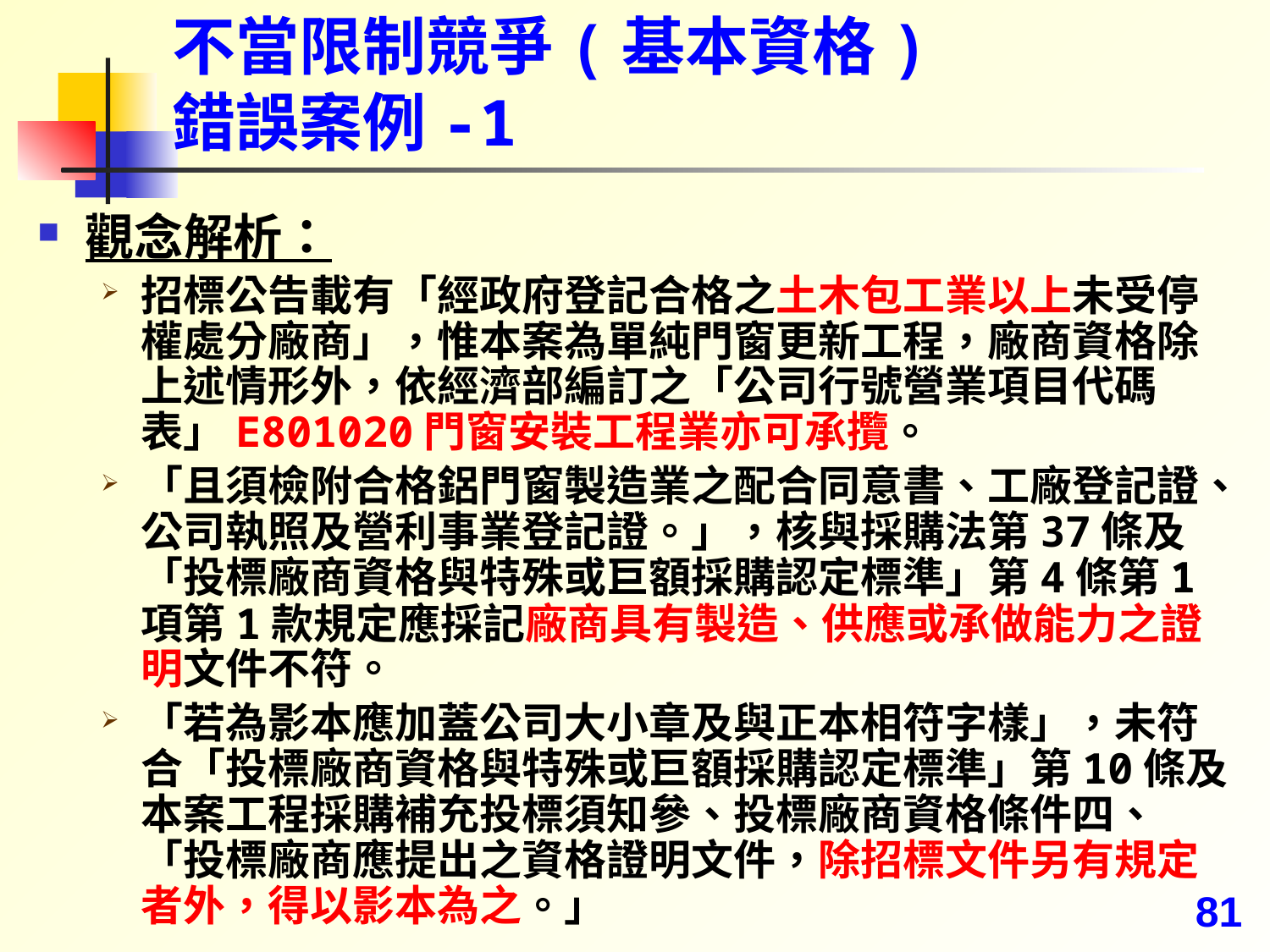

# 不當限制競爭(基本資格) 錯誤案例-1
觀念解析：
招標公告載有「經政府登記合格之土木包工業以上未受停權處分廠商」，惟本案為單純門窗更新工程，廠商資格除上述情形外，依經濟部編訂之「公司行號營業項目代碼表」E801020門窗安裝工程業亦可承攬。
「且須檢附合格鋁門窗製造業之配合同意書、工廠登記證、公司執照及營利事業登記證。」，核與採購法第37條及「投標廠商資格與特殊或巨額採購認定標準」第4條第1項第1款規定應採記廠商具有製造、供應或承做能力之證明文件不符。
「若為影本應加蓋公司大小章及與正本相符字樣」，未符合「投標廠商資格與特殊或巨額採購認定標準」第10條及本案工程採購補充投標須知參、投標廠商資格條件四、「投標廠商應提出之資格證明文件，除招標文件另有規定者外，得以影本為之。」
81